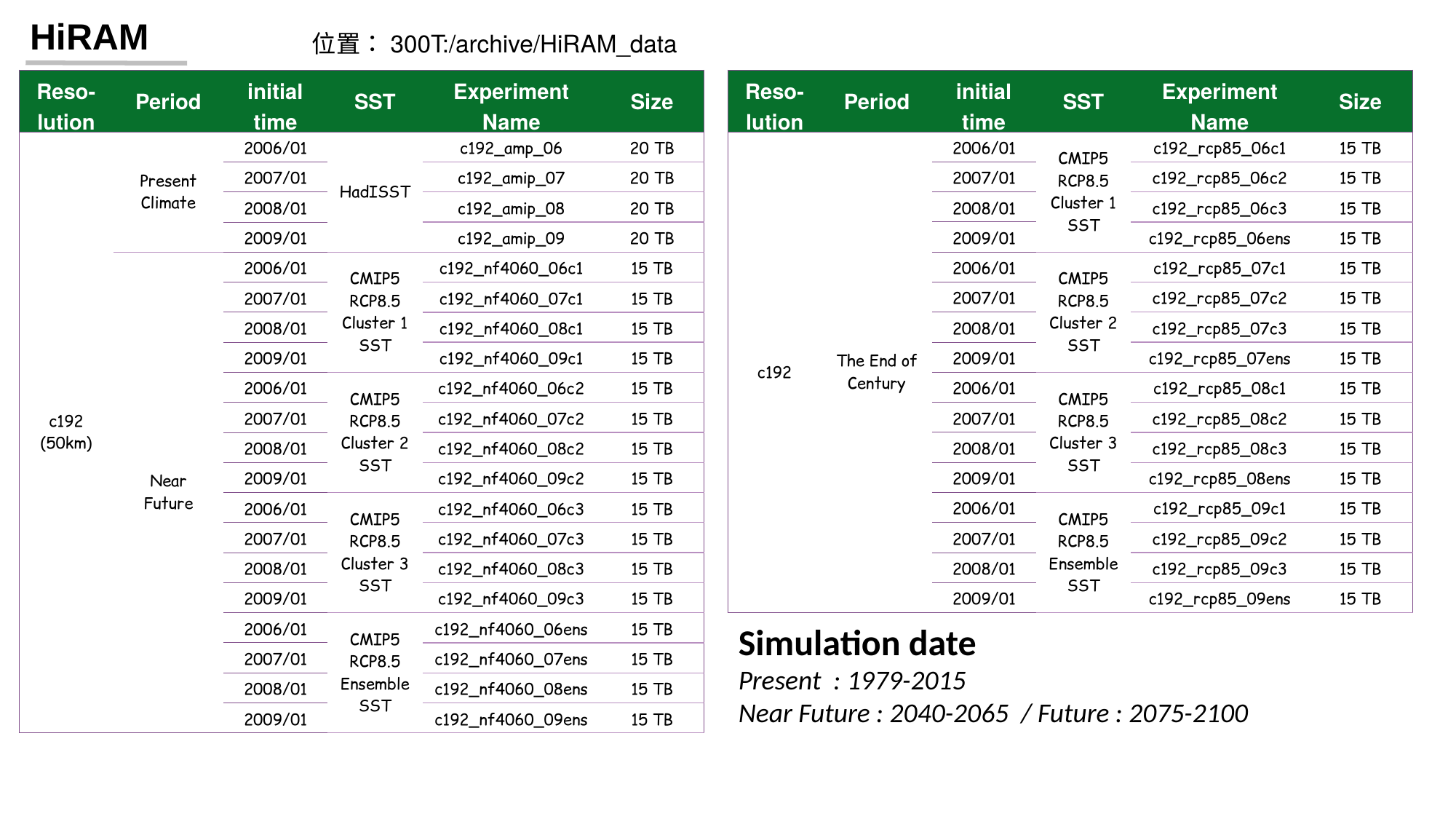

HiRAM
位置：300T:/archive/HiRAM_data
| Reso-lution | Period | initial time | SST | Experiment Name | Size |
| --- | --- | --- | --- | --- | --- |
| c192 (50km) | Present Climate | 2006/01 | HadISST | c192\_amp\_06 | 20 TB |
|  |  | 2007/01 |  | c192\_amip\_07 | 20 TB |
|  |  | 2008/01 |  | c192\_amip\_08 | 20 TB |
|  |  | 2009/01 |  | c192\_amip\_09 | 20 TB |
|  | Near Future | 2006/01 | CMIP5 RCP8.5 Cluster 1 SST | c192\_nf4060\_06c1 | 15 TB |
|  |  | 2007/01 |  | c192\_nf4060\_07c1 | 15 TB |
|  |  | 2008/01 |  | c192\_nf4060\_08c1 | 15 TB |
|  |  | 2009/01 |  | c192\_nf4060\_09c1 | 15 TB |
|  |  | 2006/01 | CMIP5 RCP8.5 Cluster 2 SST | c192\_nf4060\_06c2 | 15 TB |
|  |  | 2007/01 |  | c192\_nf4060\_07c2 | 15 TB |
|  |  | 2008/01 |  | c192\_nf4060\_08c2 | 15 TB |
|  |  | 2009/01 |  | c192\_nf4060\_09c2 | 15 TB |
|  |  | 2006/01 | CMIP5 RCP8.5 Cluster 3 SST | c192\_nf4060\_06c3 | 15 TB |
|  |  | 2007/01 |  | c192\_nf4060\_07c3 | 15 TB |
|  |  | 2008/01 |  | c192\_nf4060\_08c3 | 15 TB |
|  |  | 2009/01 |  | c192\_nf4060\_09c3 | 15 TB |
|  |  | 2006/01 | CMIP5 RCP8.5 Ensemble SST | c192\_nf4060\_06ens | 15 TB |
|  |  | 2007/01 |  | c192\_nf4060\_07ens | 15 TB |
|  |  | 2008/01 |  | c192\_nf4060\_08ens | 15 TB |
|  |  | 2009/01 |  | c192\_nf4060\_09ens | 15 TB |
| Reso-lution | Period | initial time | SST | Experiment Name | Size |
| --- | --- | --- | --- | --- | --- |
| c192 | The End of Century | 2006/01 | CMIP5 RCP8.5 Cluster 1 SST | c192\_rcp85\_06c1 | 15 TB |
|  |  | 2007/01 |  | c192\_rcp85\_06c2 | 15 TB |
|  |  | 2008/01 |  | c192\_rcp85\_06c3 | 15 TB |
|  |  | 2009/01 |  | c192\_rcp85\_06ens | 15 TB |
|  |  | 2006/01 | CMIP5 RCP8.5 Cluster 2 SST | c192\_rcp85\_07c1 | 15 TB |
|  |  | 2007/01 |  | c192\_rcp85\_07c2 | 15 TB |
|  |  | 2008/01 |  | c192\_rcp85\_07c3 | 15 TB |
|  |  | 2009/01 |  | c192\_rcp85\_07ens | 15 TB |
|  |  | 2006/01 | CMIP5 RCP8.5 Cluster 3 SST | c192\_rcp85\_08c1 | 15 TB |
|  |  | 2007/01 |  | c192\_rcp85\_08c2 | 15 TB |
|  |  | 2008/01 |  | c192\_rcp85\_08c3 | 15 TB |
|  |  | 2009/01 |  | c192\_rcp85\_08ens | 15 TB |
|  |  | 2006/01 | CMIP5 RCP8.5 Ensemble SST | c192\_rcp85\_09c1 | 15 TB |
|  |  | 2007/01 |  | c192\_rcp85\_09c2 | 15 TB |
|  |  | 2008/01 |  | c192\_rcp85\_09c3 | 15 TB |
|  |  | 2009/01 |  | c192\_rcp85\_09ens | 15 TB |
Simulation date
Present  : 1979-2015
Near Future : 2040-2065  / Future : 2075-2100